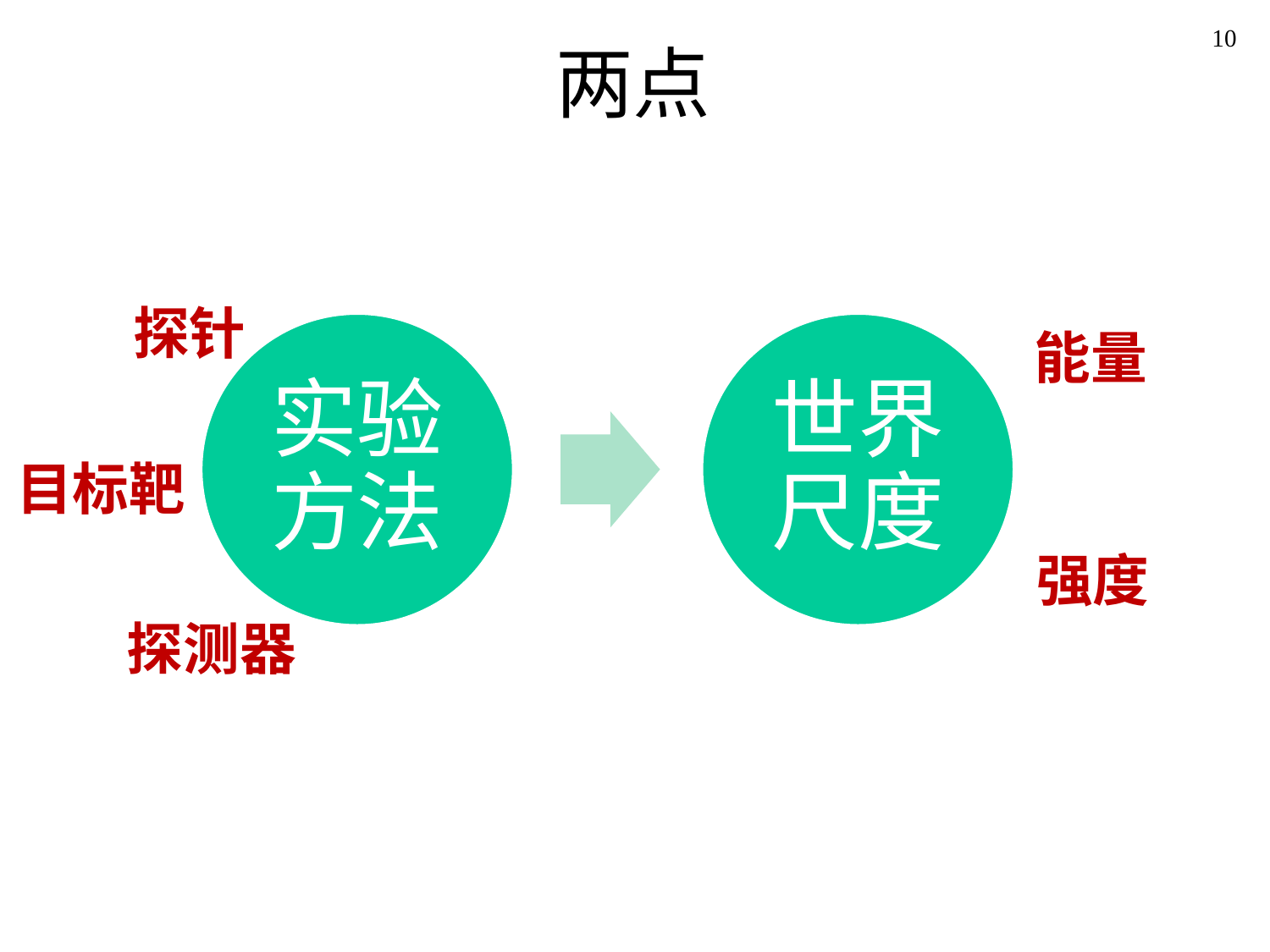

# 两点
10
探针
实验方法

世界尺度
能量
目标靶
强度
探测器